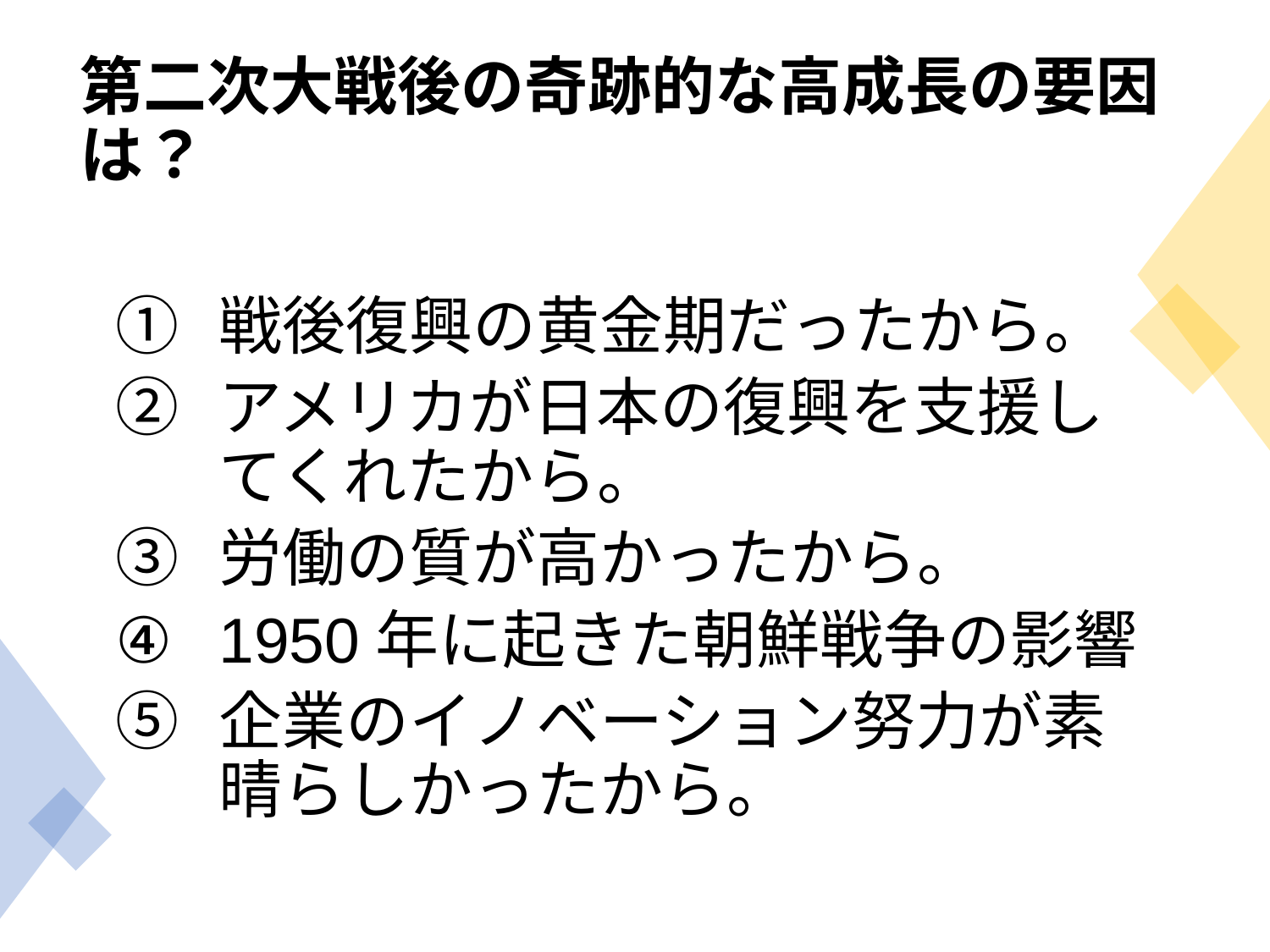

第二次大戦後の奇跡的な高成長の要因は？

戦後復興の黄金期だったから。
アメリカが日本の復興を支援してくれたから。
労働の質が高かったから。
1950年に起きた朝鮮戦争の影響
企業のイノベーション努力が素晴らしかったから。